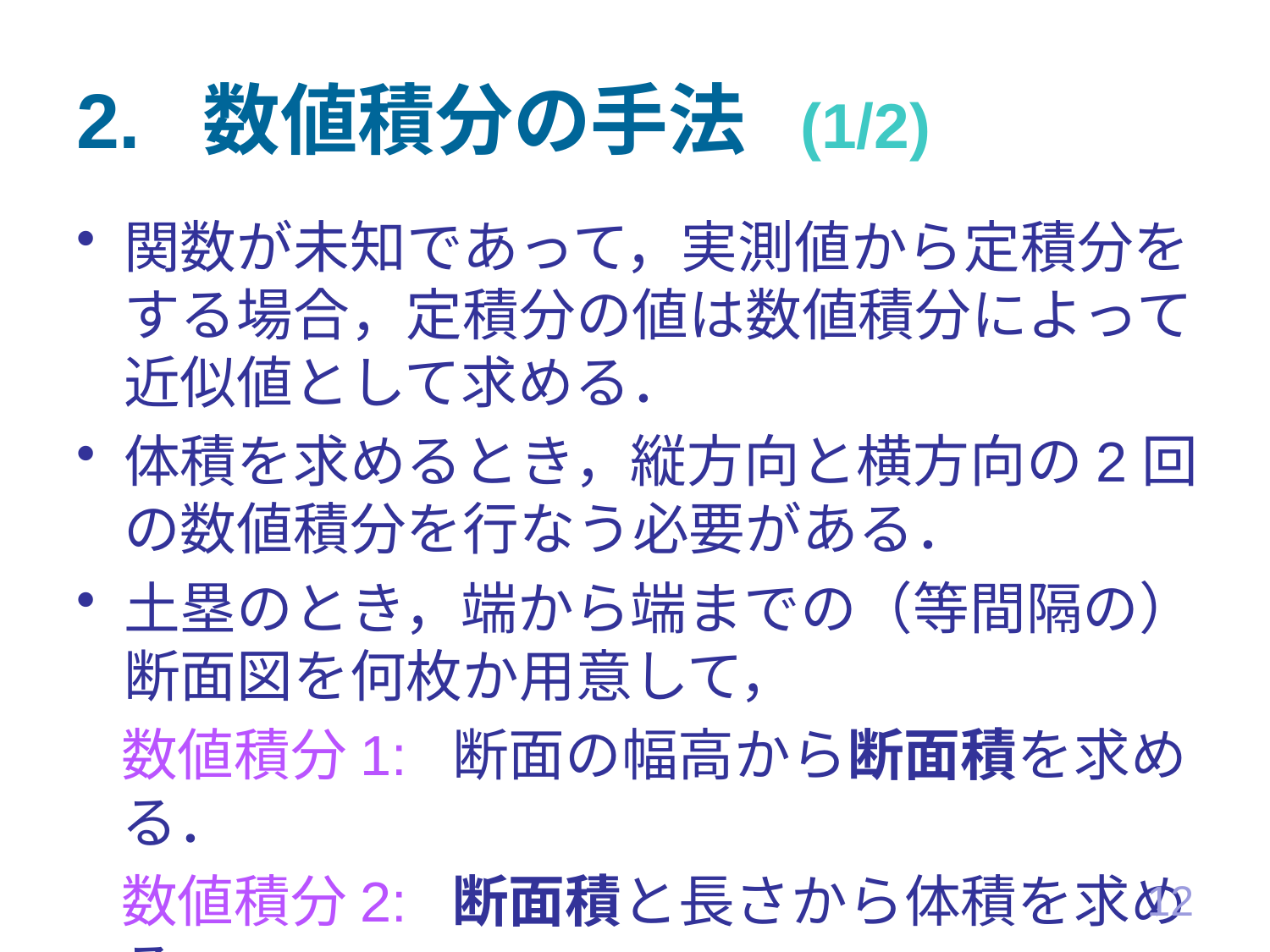

# 2.  数値積分の手法  (1/2)
関数が未知であって，実測値から定積分をする場合，定積分の値は数値積分によって近似値として求める．
体積を求めるとき，縦方向と横方向の 2 回の数値積分を行なう必要がある．
土塁のとき，端から端までの（等間隔の）断面図を何枚か用意して，
数値積分 1:  断面の幅高から断面積を求める．
数値積分 2:  断面積と長さから体積を求める．
12